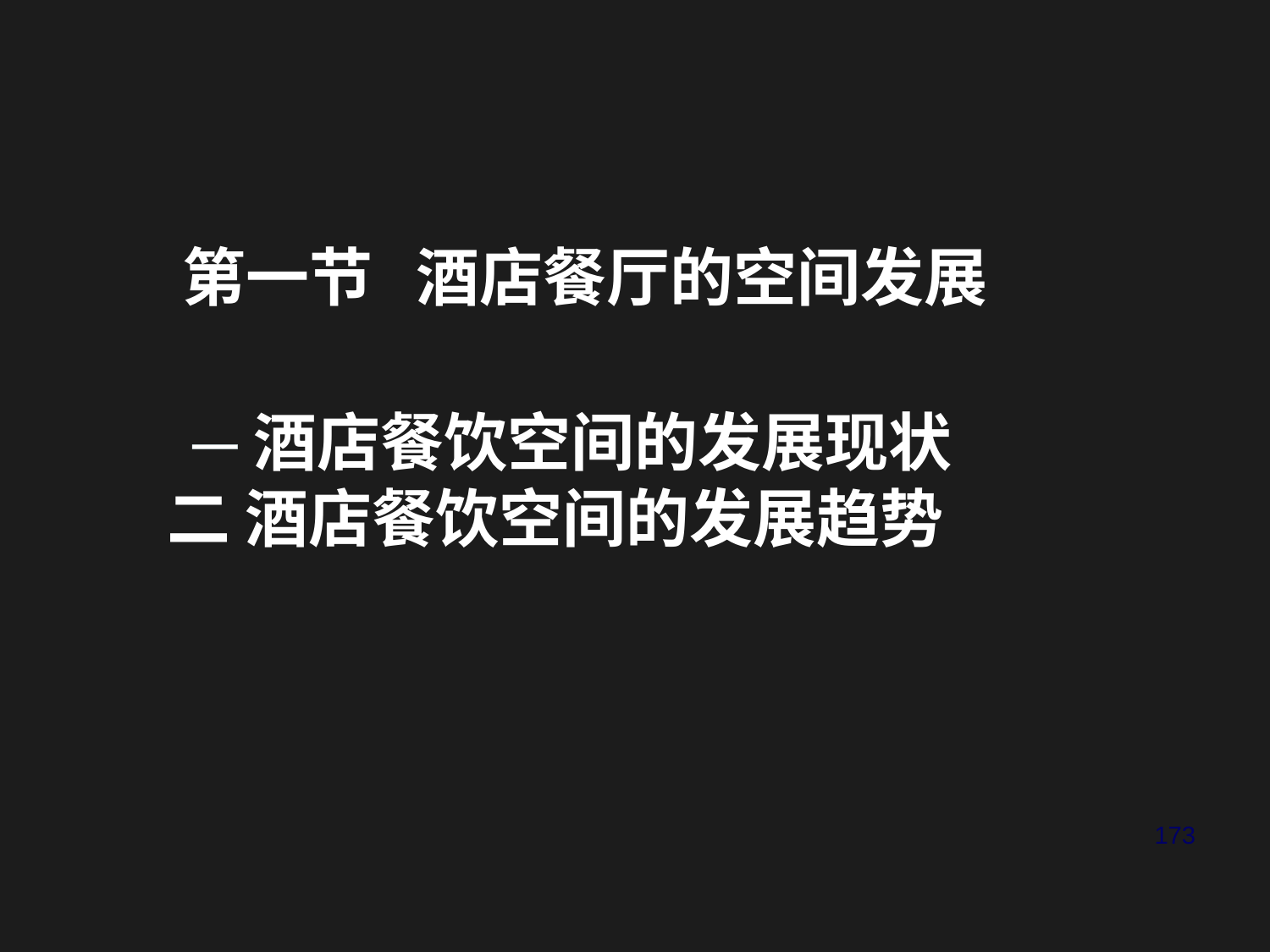

第一节   酒店餐厅的空间发展
 一 酒店餐饮空间的发展现状
二 酒店餐饮空间的发展趋势

173